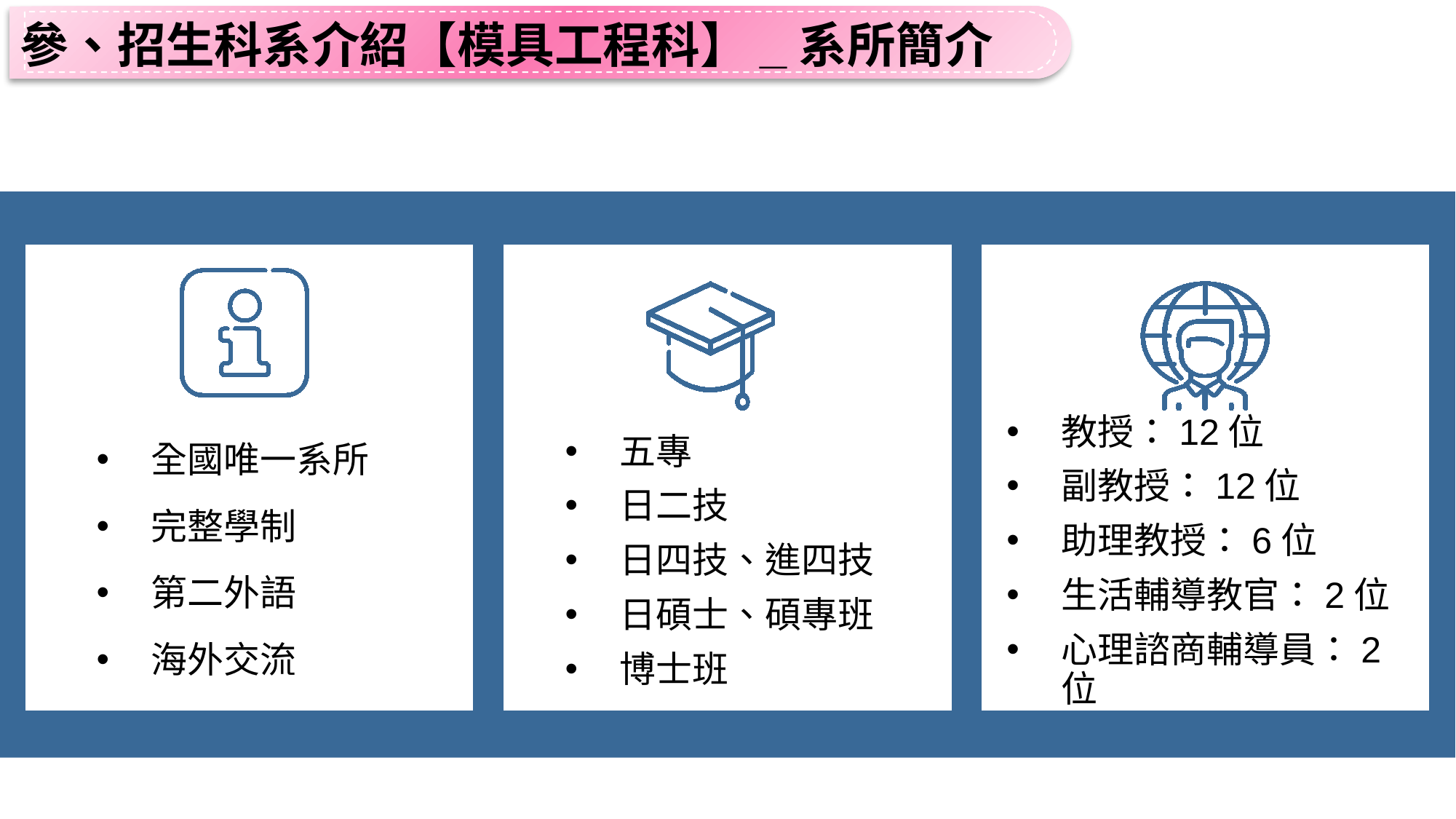

參、招生科系介紹【模具工程科】_系所簡介

\

全國唯一系所
完整學制
第二外語
海外交流
五專
日二技
日四技、進四技
日碩士、碩專班
博士班
教授：12位
副教授：12位
助理教授：6位
生活輔導教官：2位
心理諮商輔導員：2位